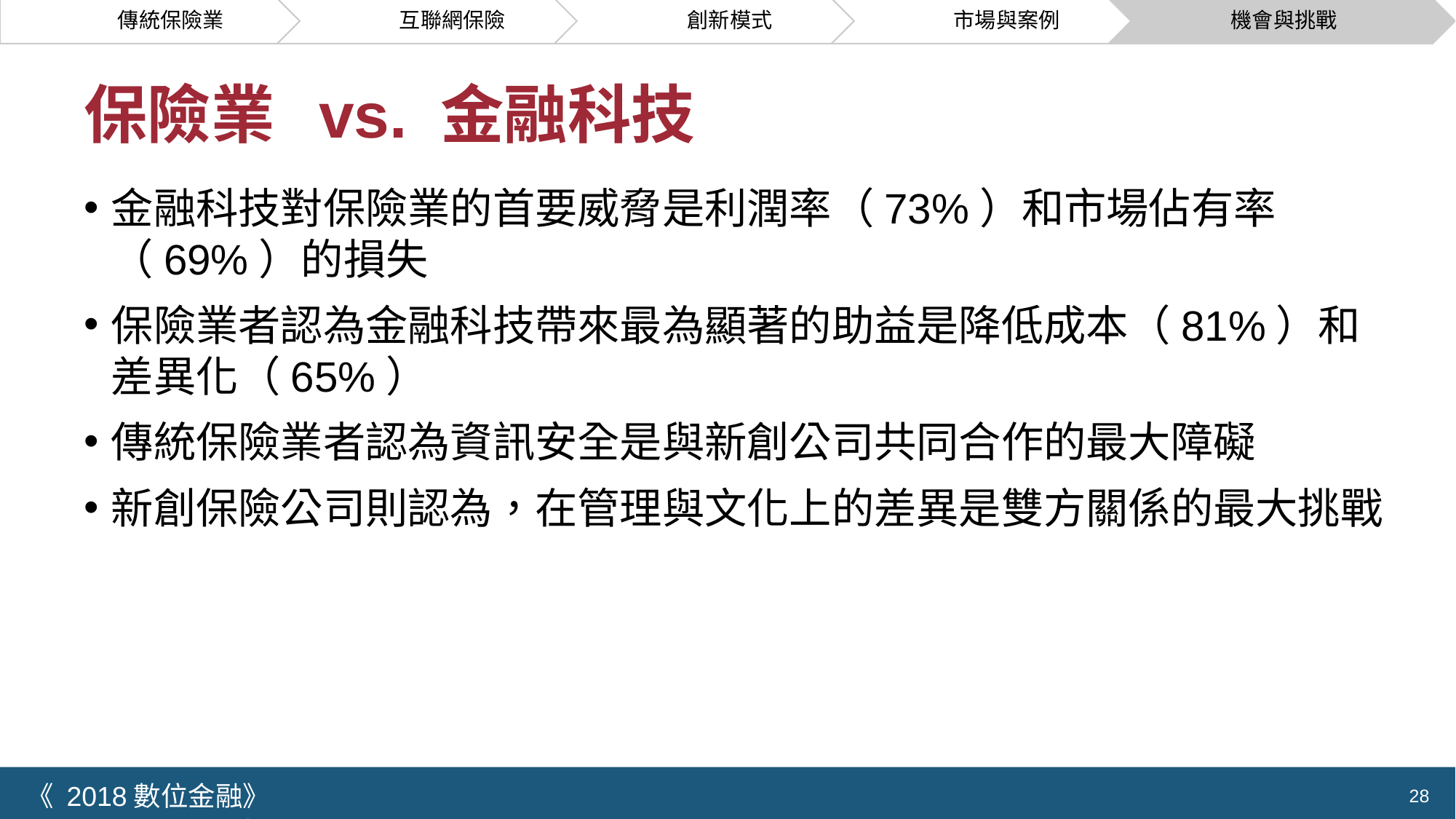

傳統保險業
互聯網保險
創新模式
市場與案例
機會與挑戰
# 保險業  vs. 金融科技
金融科技對保險業的首要威脅是利潤率（73%）和市場佔有率（69%）的損失
保險業者認為金融科技帶來最為顯著的助益是降低成本（81%）和差異化（65%）
傳統保險業者認為資訊安全是與新創公司共同合作的最大障礙
新創保險公司則認為，在管理與文化上的差異是雙方關係的最大挑戰

《 2018數位金融》                                                                                                                                             	NCTU.IIM.IEBI Lab
28